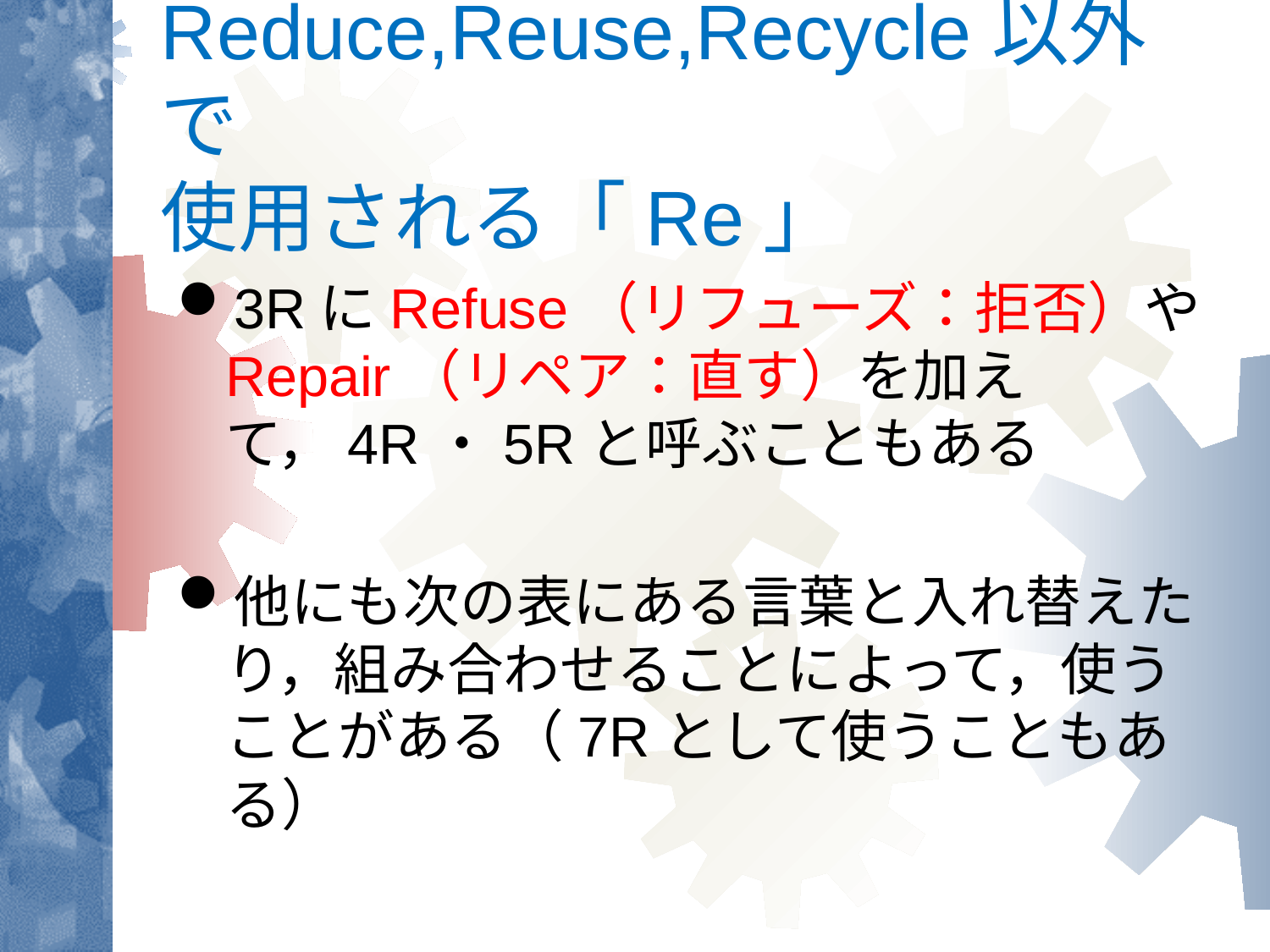

# Reduce,Reuse,Recycle以外で 使用される「Re」
3RにRefuse（リフューズ：拒否）やRepair（リペア：直す）を加えて，4R・5Rと呼ぶこともある

他にも次の表にある言葉と入れ替えたり，組み合わせることによって，使うことがある（7Rとして使うこともある）